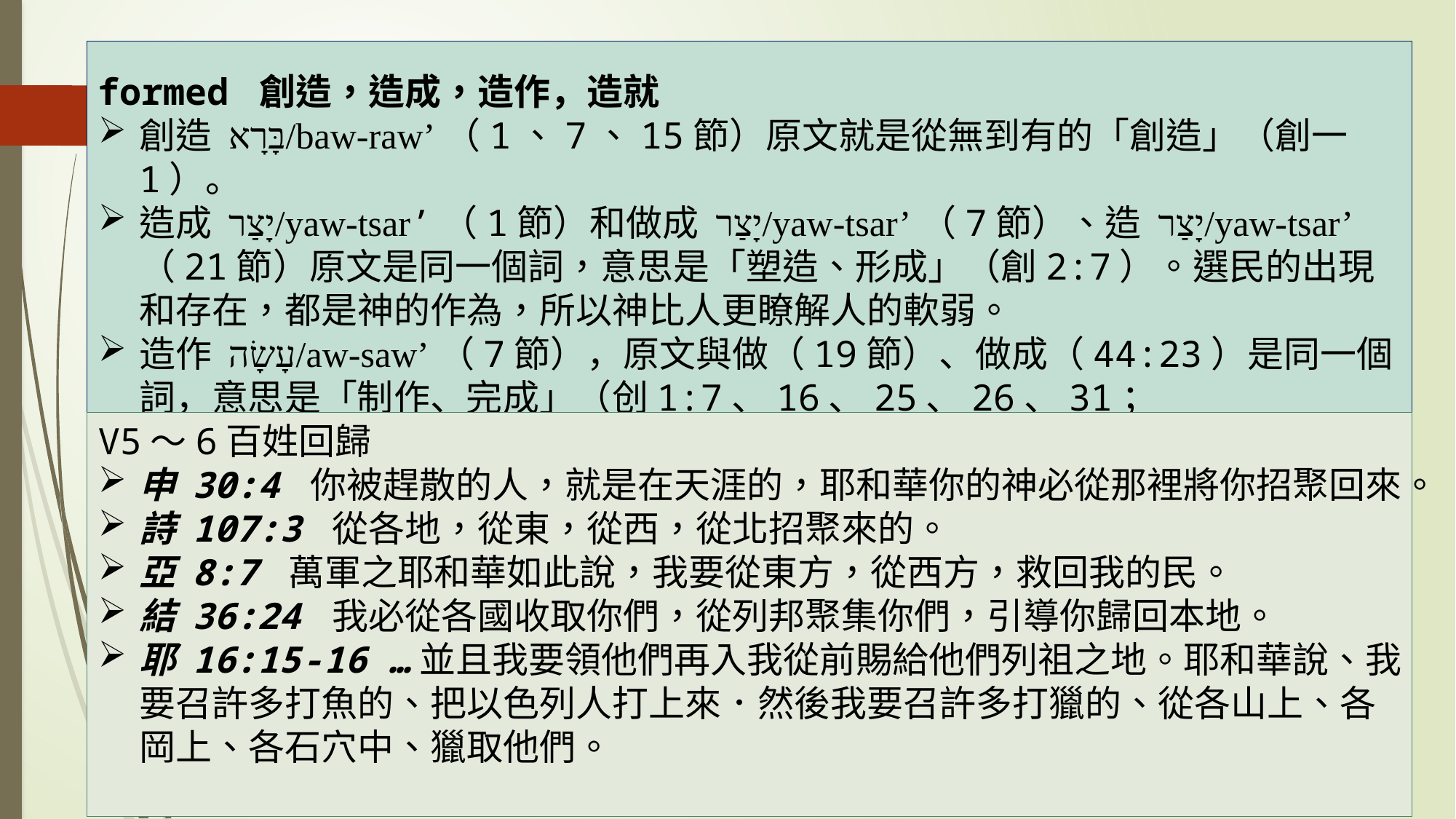

formed 創造，造成，造作，造就
創造 בָּרָא/baw-raw’（1、7、15節）原文就是從無到有的「創造」（創一1）。
造成 יָצַר/yaw-tsar’（1節）和做成 יָצַר/yaw-tsar’（7節）、造 יָצַר/yaw-tsar’（21節）原文是同一個詞，意思是「塑造、形成」（創2:7）。選民的出現和存在，都是神的作為，所以神比人更瞭解人的軟弱。
造作 עָשָׂה/aw-saw’（7節），原文與做（19節）、做成（44:23）是同一個詞，意思是「制作、完成」（创1:7、16、25、26、31；2:2、3、4、18）。
V5～6百姓回歸
申 30:4 你被趕散的人，就是在天涯的，耶和華你的神必從那裡將你招聚回來。
詩 107:3 從各地，從東，從西，從北招聚來的。
亞 8:7 萬軍之耶和華如此說，我要從東方，從西方，救回我的民。
結 36:24 我必從各國收取你們，從列邦聚集你們，引導你歸回本地。
耶 16:15-16 …並且我要領他們再入我從前賜給他們列祖之地。耶和華說、我要召許多打魚的、把以色列人打上來．然後我要召許多打獵的、從各山上、各岡上、各石穴中、獵取他們。